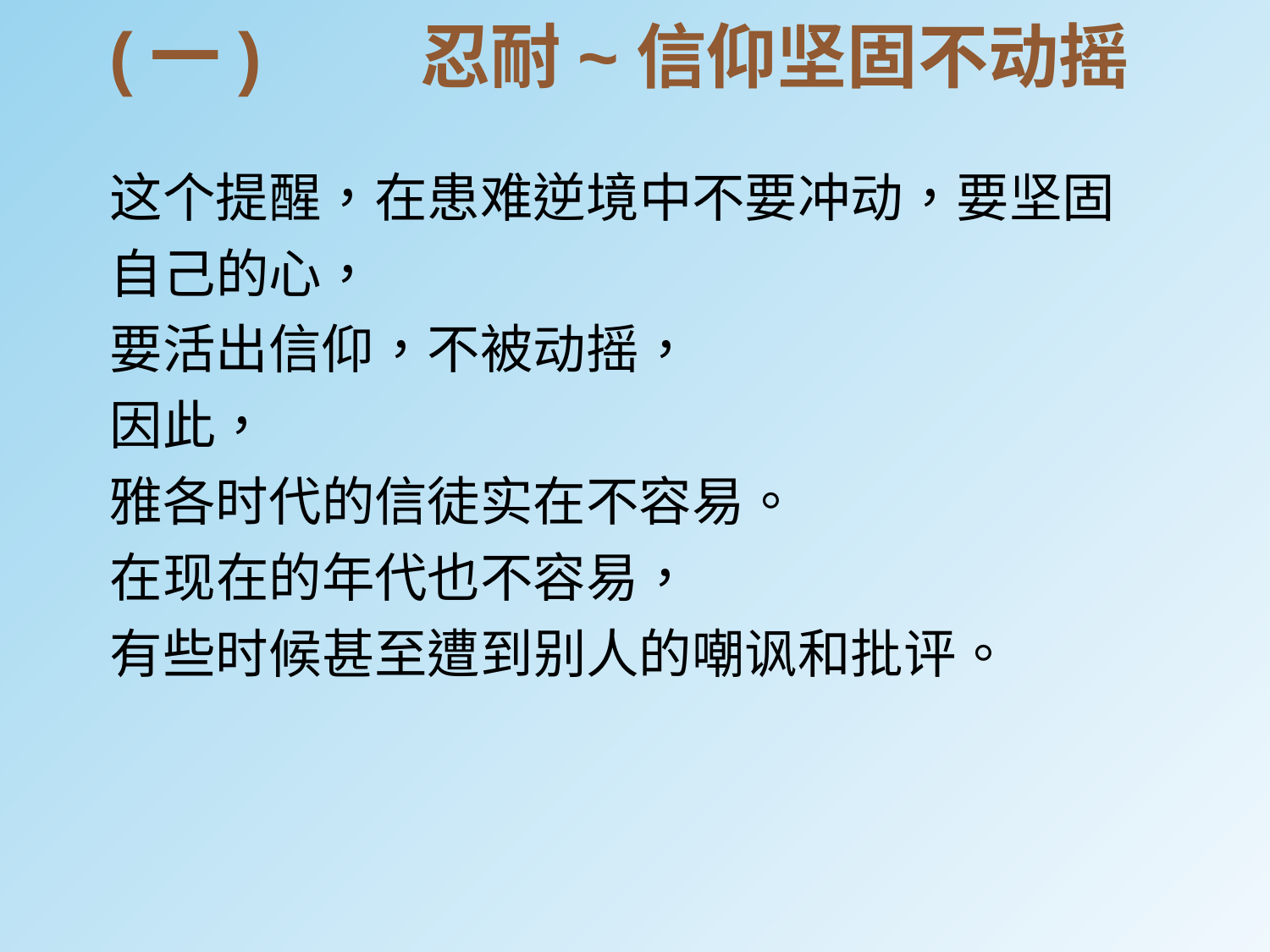

(一)	  忍耐~信仰坚固不动摇
这个提醒，在患难逆境中不要冲动，要坚固自己的心，
要活出信仰，不被动摇，
因此，
雅各时代的信徒实在不容易。
在现在的年代也不容易，
有些时候甚至遭到别人的嘲讽和批评。